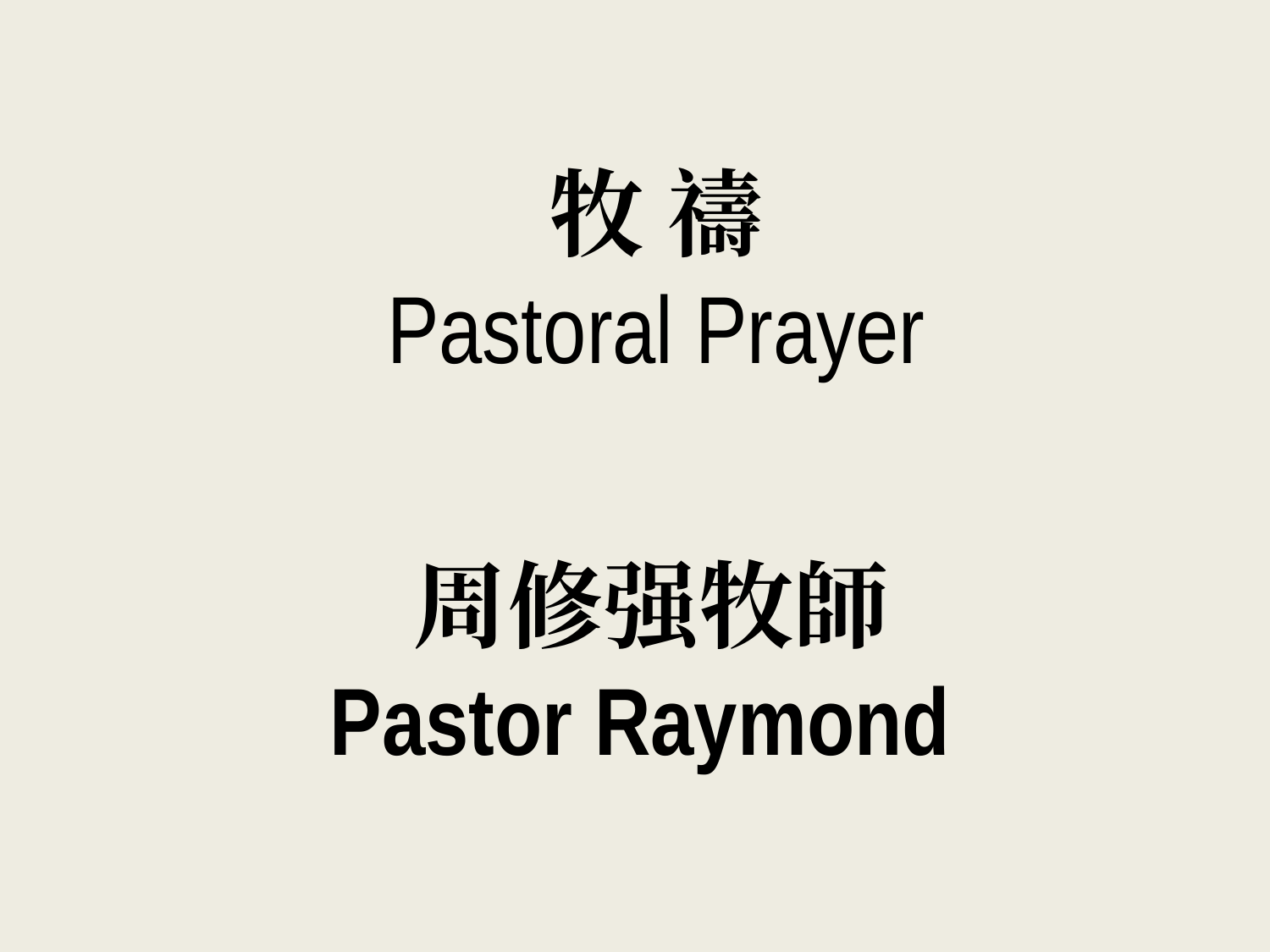

牧 禱
Pastoral Prayer
周修强牧師
Pastor Raymond